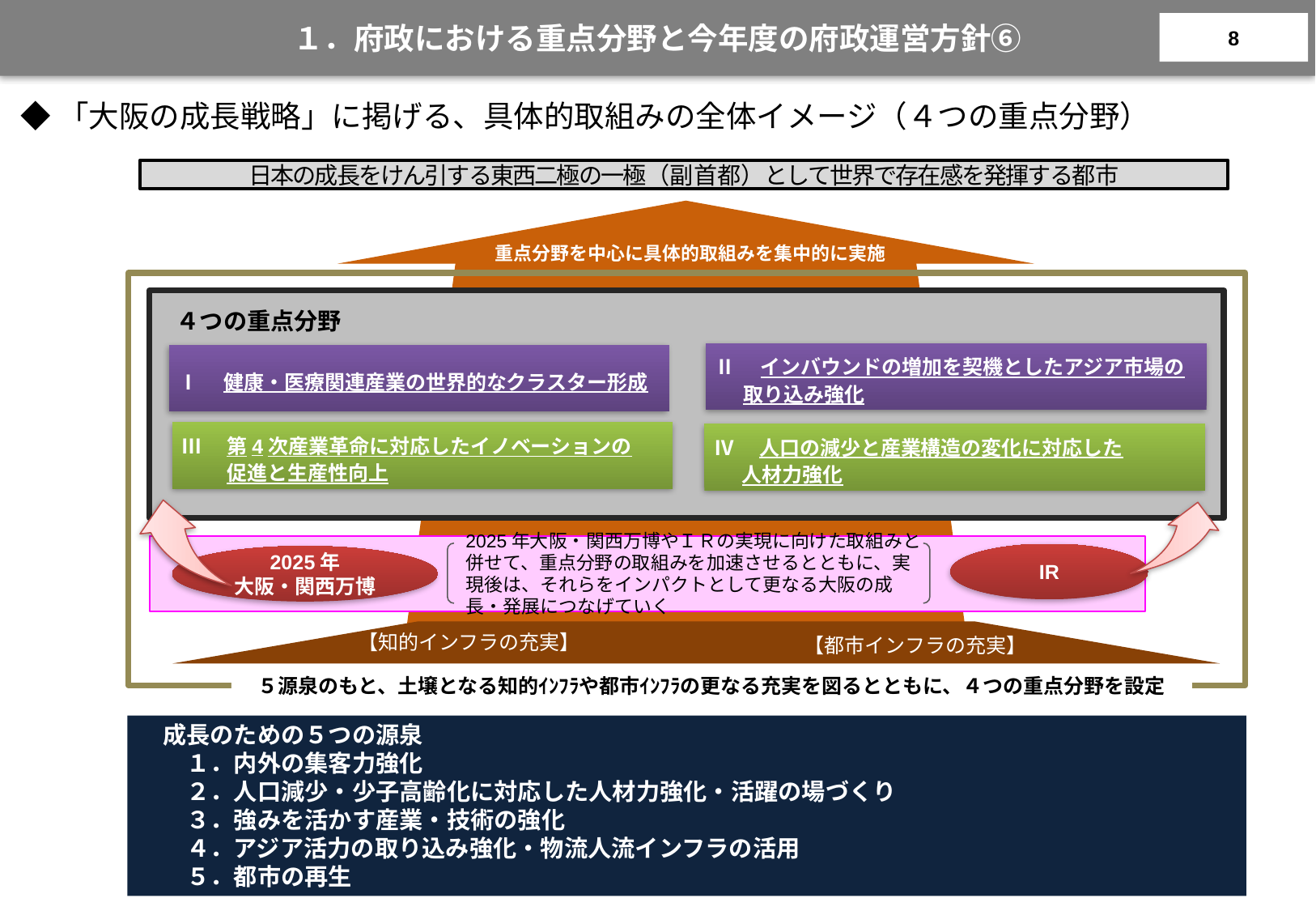

１．府政における重点分野と今年度の府政運営方針⑥
8
◆「大阪の成長戦略」に掲げる、具体的取組みの全体イメージ（４つの重点分野）
日本の成長をけん引する東西二極の一極（副首都）として世界で存在感を発揮する都市

重点分野を中心に具体的取組みを集中的に実施

４つの重点分野
Ⅱ　インバウンドの増加を契機としたアジア市場の
     取り込み強化
Ⅰ　健康・医療関連産業の世界的なクラスター形成
Ⅲ　第4次産業革命に対応したイノベーションの
　　 促進と生産性向上
Ⅳ　人口の減少と産業構造の変化に対応した
     人材力強化

重点分野を中心に具体的取組みを集中的に実施

2025年大阪・関西万博やＩＲの実現に向けた取組みと併せて、重点分野の取組みを加速させるとともに、実現後は、それらをインパクトとして更なる大阪の成長・発展につなげていく
IR
2025年
大阪・関西万博

【知的インフラの充実】
【都市インフラの充実】
５源泉のもと、土壌となる知的ｲﾝﾌﾗや都市ｲﾝﾌﾗの更なる充実を図るとともに、４つの重点分野を設定
　成長のための５つの源泉
　　１．内外の集客力強化
　　２．人口減少・少子高齢化に対応した人材力強化・活躍の場づくり
　　３．強みを活かす産業・技術の強化
　　４．アジア活力の取り込み強化・物流人流インフラの活用
　　５．都市の再生